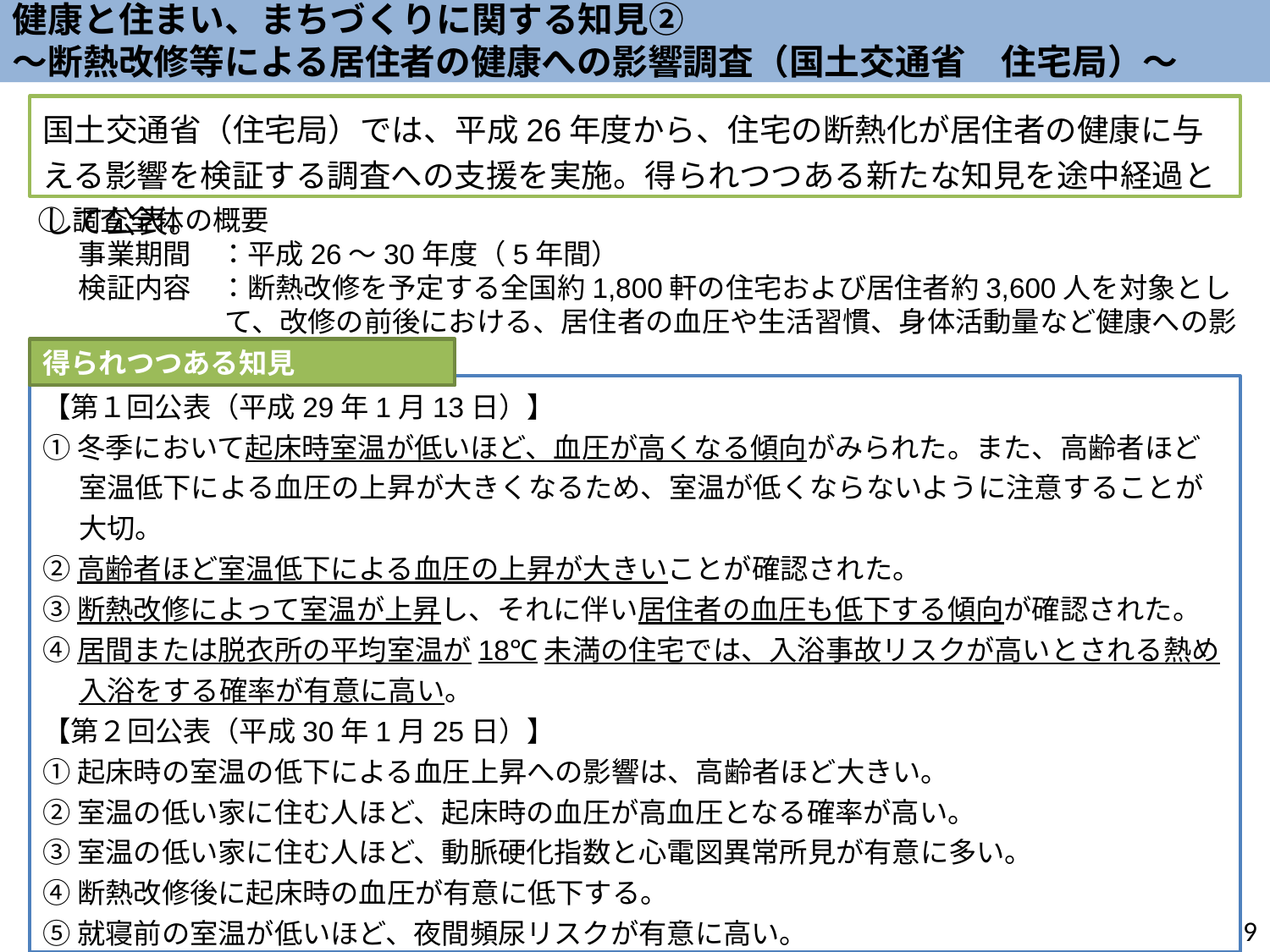

健康と住まい、まちづくりに関する知見②
～断熱改修等による居住者の健康への影響調査（国土交通省　住宅局）～
国土交通省（住宅局）では、平成26年度から、住宅の断熱化が居住者の健康に与える影響を検証する調査への支援を実施。得られつつある新たな知見を途中経過として公表。
○調査全体の概要
 　事業期間　：平成26～30年度（5年間）
 　検証内容　：断熱改修を予定する全国約1,800軒の住宅および居住者約3,600人を対象として、改修の前後における、居住者の血圧や生活習慣、身体活動量など健康への影響を検証
得られつつある知見
【第１回公表（平成29年1月13日）】
①冬季において起床時室温が低いほど、血圧が高くなる傾向がみられた。また、高齢者ほど室温低下による血圧の上昇が大きくなるため、室温が低くならないように注意することが大切。
②高齢者ほど室温低下による血圧の上昇が大きいことが確認された。
③断熱改修によって室温が上昇し、それに伴い居住者の血圧も低下する傾向が確認された。
④居間または脱衣所の平均室温が18℃未満の住宅では、入浴事故リスクが高いとされる熱め入浴をする確率が有意に高い。
【第２回公表（平成30年1月25日）】
①起床時の室温の低下による⾎圧上昇への影響は、⾼齢者ほど⼤きい。
②室温の低い家に住む⼈ほど、起床時の⾎圧が⾼⾎圧となる確率が⾼い。
③室温の低い家に住む⼈ほど、動脈硬化指数と⼼電図異常所⾒が有意に多い。
④断熱改修後に起床時の⾎圧が有意に低下する。
⑤就寝前の室温が低いほど、夜間頻尿リスクが有意に⾼い。
⑥断熱改修後に夜間頻尿回数が有意に減少。

9